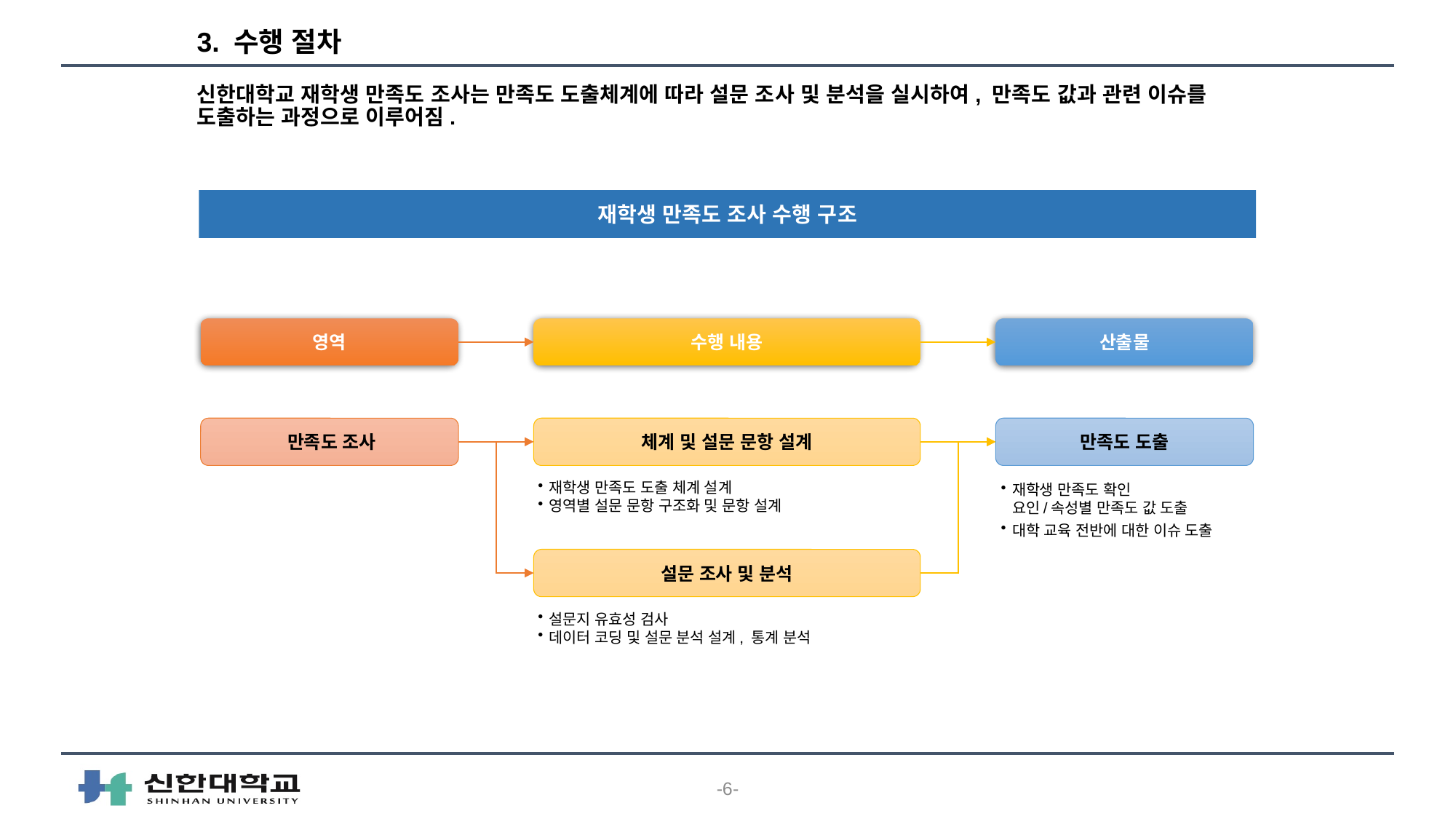

# 3. 수행 절차
신한대학교 재학생 만족도 조사는 만족도 도출체계에 따라 설문 조사 및 분석을 실시하여, 만족도 값과 관련 이슈를 도출하는 과정으로 이루어짐.
재학생 만족도 조사 수행 구조
영역
수행 내용
산출물
 만족도 조사
만족도 도출
체계 및 설문 문항 설계
재학생 만족도 도출 체계 설계
영역별 설문 문항 구조화 및 문항 설계
재학생 만족도 확인
요인/속성별 만족도 값 도출
대학 교육 전반에 대한 이슈 도출
설문 조사 및 분석
설문지 유효성 검사
데이터 코딩 및 설문 분석 설계, 통계 분석
-6-